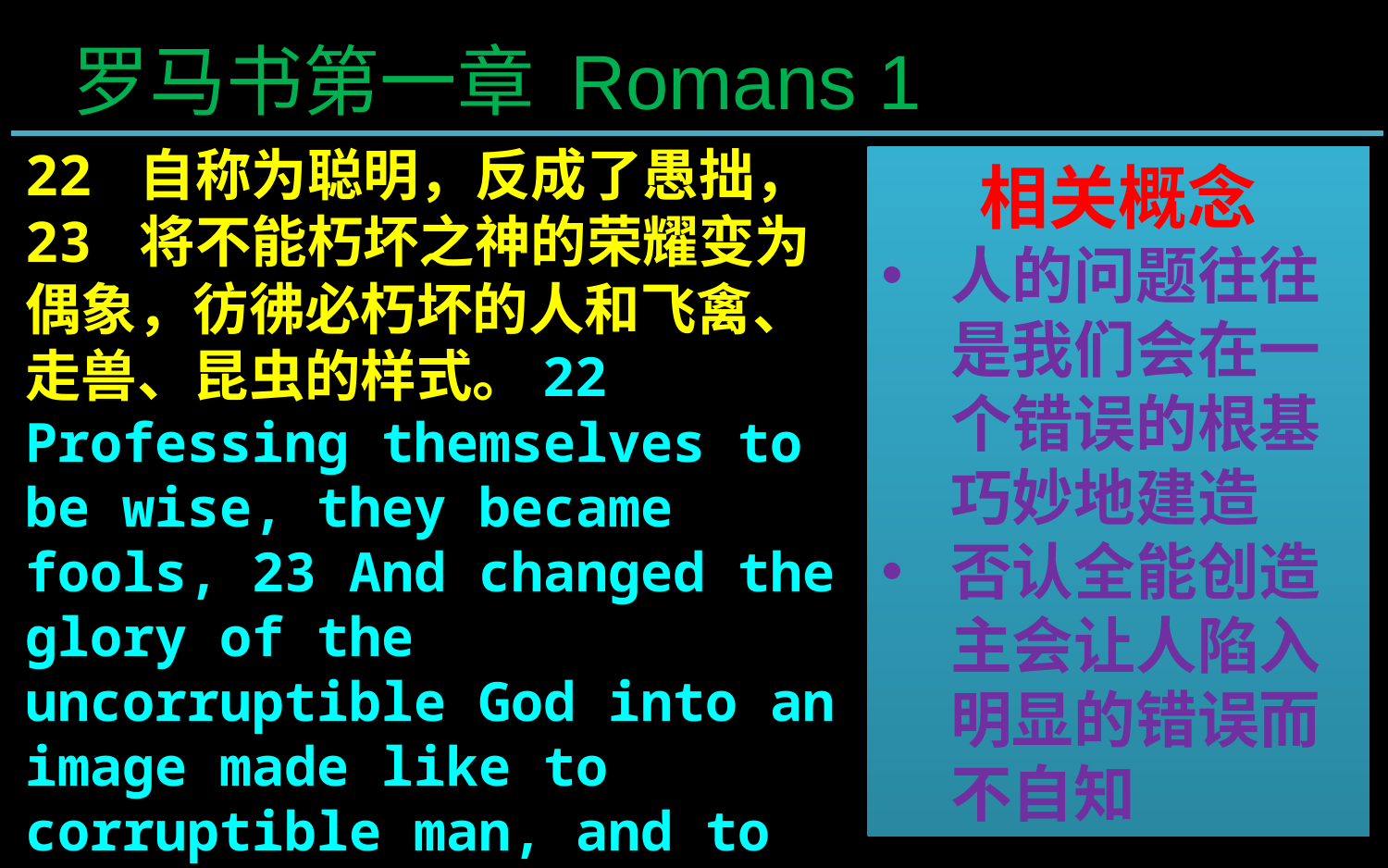

罗马书第一章 Romans 1
22 自称为聪明，反成了愚拙， 23 将不能朽坏之神的荣耀变为偶象，彷彿必朽坏的人和飞禽、走兽、昆虫的样式。22 Professing themselves to be wise, they became fools, 23 And changed the glory of the uncorruptible God into an image made like to corruptible man, and to birds, and fourfooted beasts, and creeping things.
相关概念
人的问题往往是我们会在一个错误的根基巧妙地建造
否认全能创造主会让人陷入明显的错误而不自知